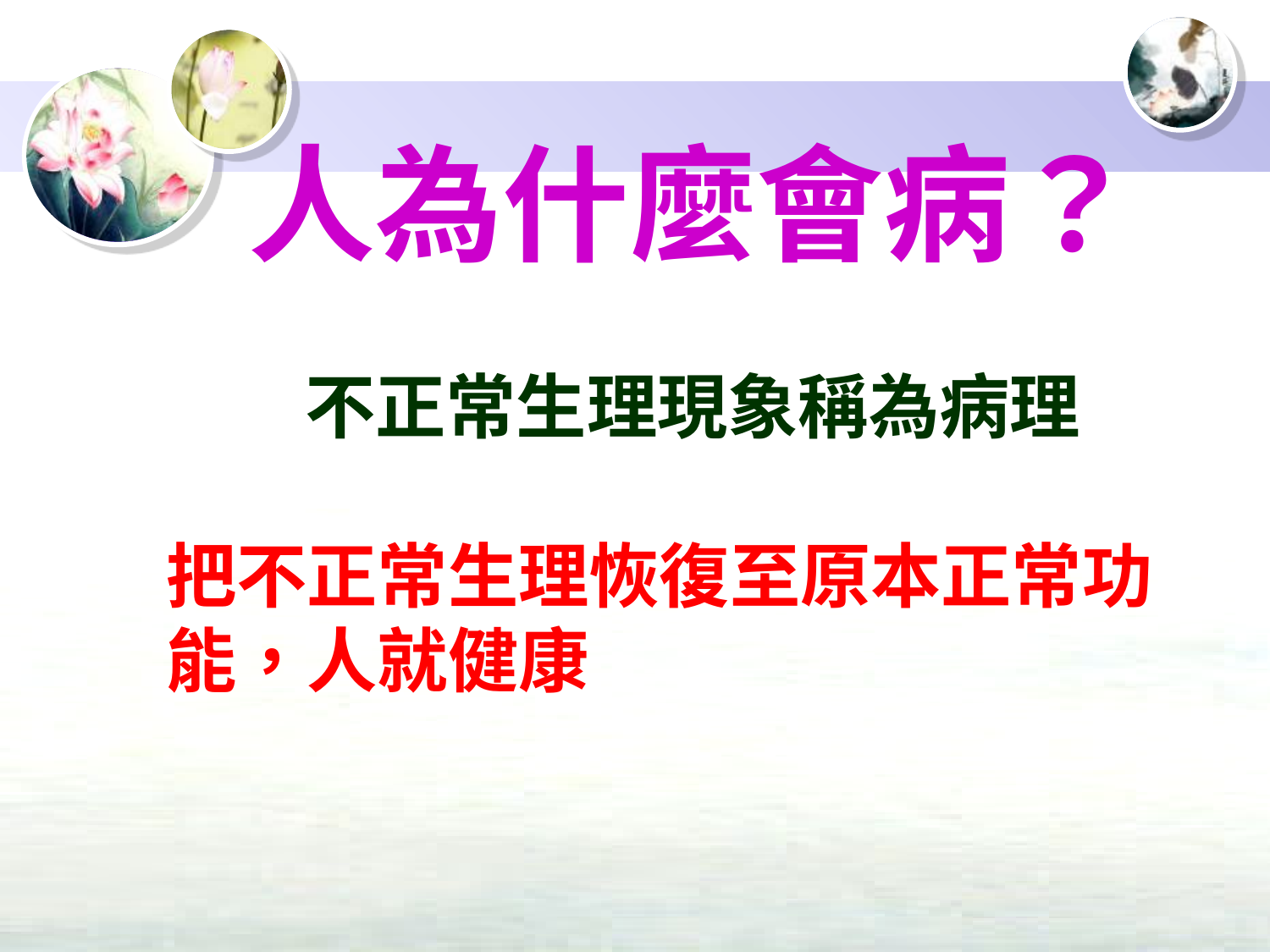

人為什麼會病？

不正常生理現象稱為病理

把不正常生理恢復至原本正常功能，人就健康